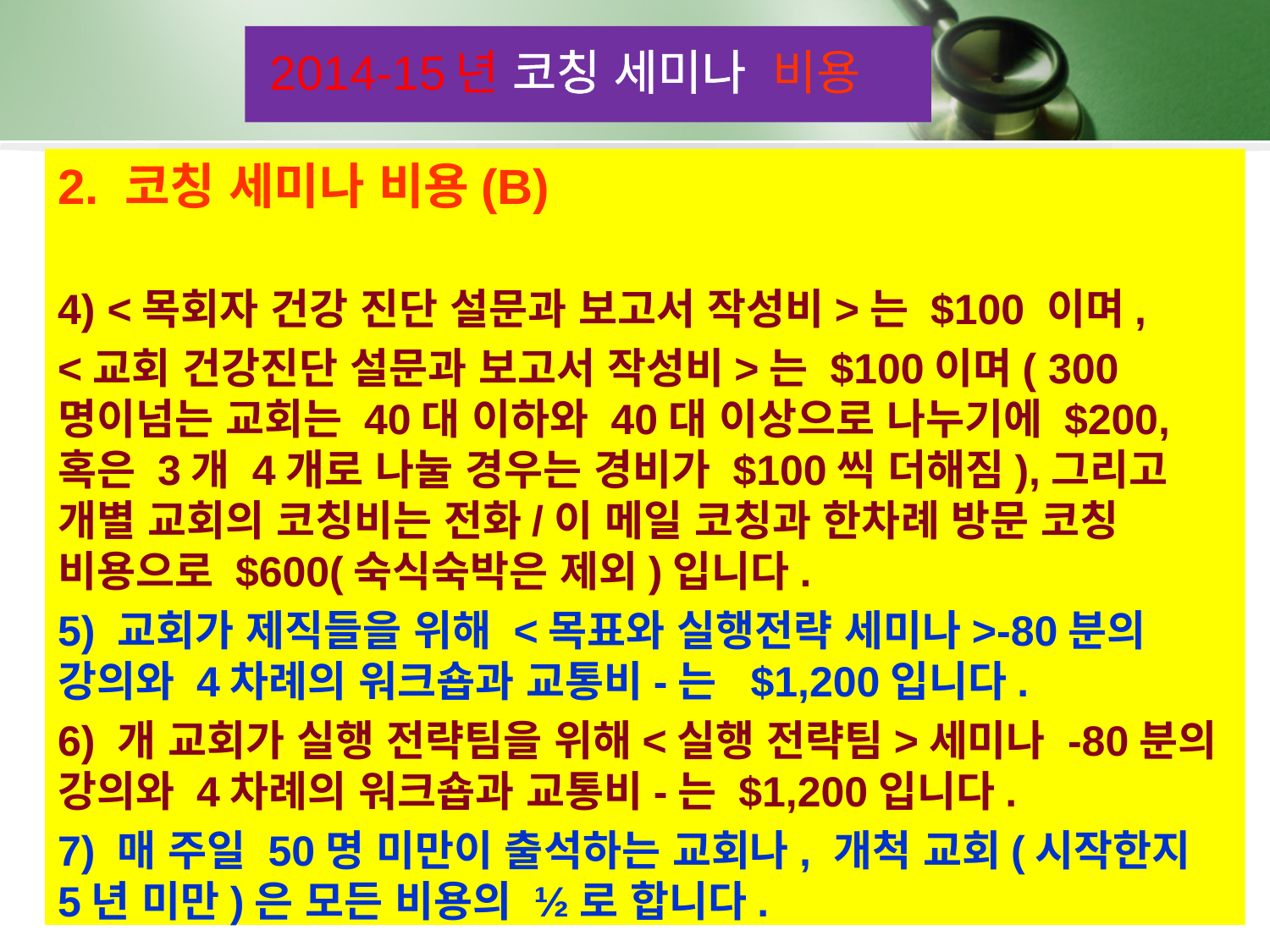

2014-15년 코칭 세미나  비용
2. 코칭 세미나 비용(B)

4) <목회자 건강 진단 설문과 보고서 작성비>는 $100 이며,
<교회 건강진단 설문과 보고서 작성비>는 $100이며( 300명이넘는 교회는 40대 이하와 40대 이상으로 나누기에 $200, 혹은 3개 4개로 나눌 경우는 경비가 $100씩 더해짐),그리고 개별 교회의 코칭비는 전화/이 메일 코칭과 한차례 방문 코칭 비용으로 $600(숙식숙박은 제외)입니다.
5) 교회가 제직들을 위해 <목표와 실행전략 세미나>-80분의 강의와 4차례의 워크숍과 교통비-는  $1,200입니다.
6) 개 교회가 실행 전략팀을 위해<실행 전략팀>세미나 -80분의 강의와 4차례의 워크숍과 교통비-는 $1,200입니다.
7) 매 주일 50명 미만이 출석하는 교회나, 개척 교회(시작한지 5년 미만)은 모든 비용의 ½로 합니다.